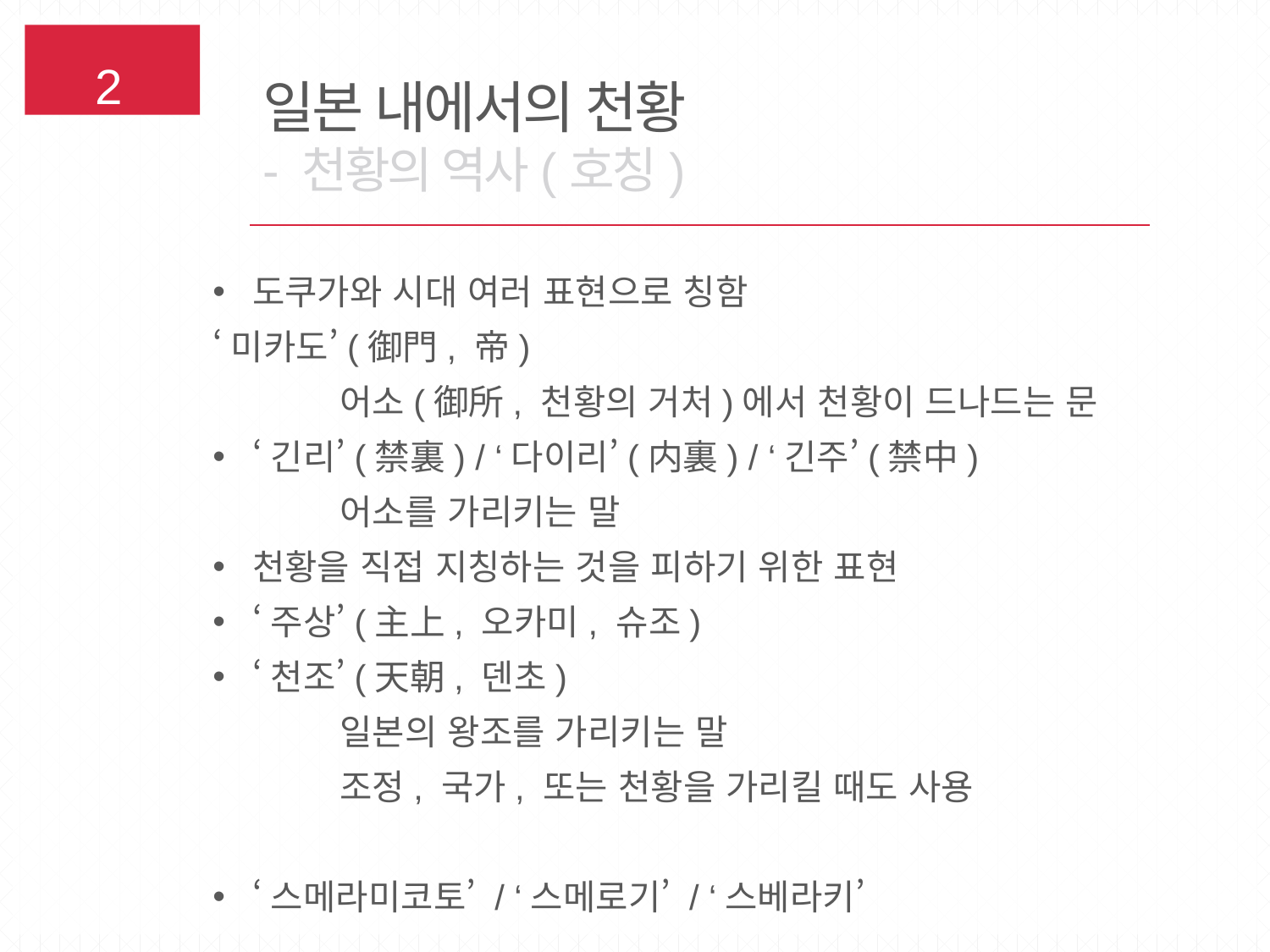

일본 내에서의 천황
- 천황의 역사(호칭)

2
도쿠가와 시대 여러 표현으로 칭함
‘미카도’(御門, 帝)
	어소(御所, 천황의 거처)에서 천황이 드나드는 문
‘긴리’(禁裏) / ‘다이리’(内裏) / ‘긴주’(禁中)
	어소를 가리키는 말
천황을 직접 지칭하는 것을 피하기 위한 표현
‘주상’(主上, 오카미, 슈조)
‘천조’(天朝, 덴초)
	일본의 왕조를 가리키는 말
	조정, 국가, 또는 천황을 가리킬 때도 사용

‘스메라미코토’ / ‘스메로기’ / ‘스베라키’